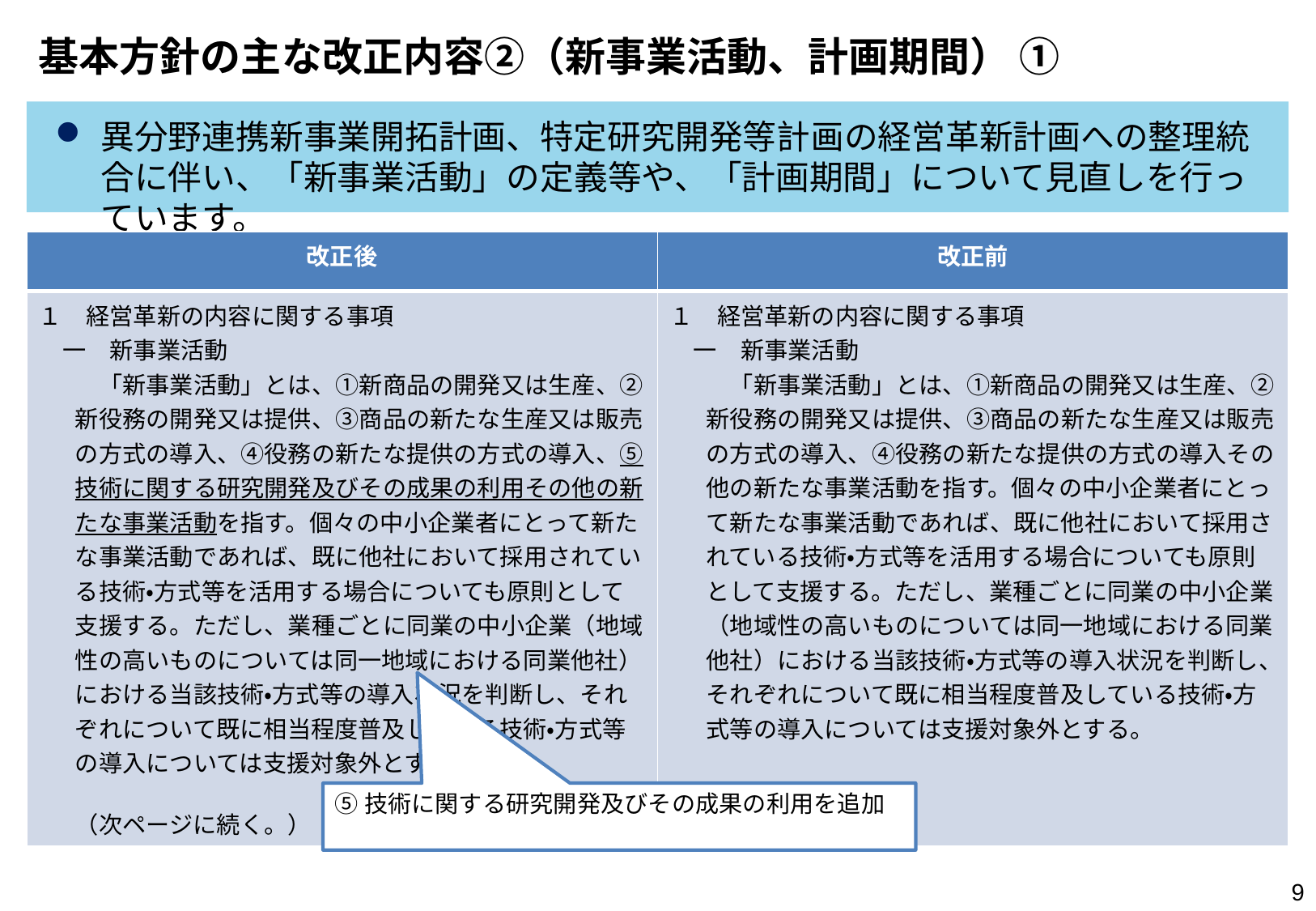

# 基本方針の主な改正内容②（新事業活動、計画期間） ①
異分野連携新事業開拓計画、特定研究開発等計画の経営革新計画への整理統合に伴い、「新事業活動」の定義等や、「計画期間」について見直しを行っています。
| 改正後 | 改正前 |
| --- | --- |
| １　経営革新の内容に関する事項 　一　新事業活動 　「新事業活動」とは、①新商品の開発又は生産、②新役務の開発又は提供、③商品の新たな生産又は販売の方式の導入、④役務の新たな提供の方式の導入、⑤技術に関する研究開発及びその成果の利用その他の新たな事業活動を指す。個々の中小企業者にとって新たな事業活動であれば、既に他社において採用されている技術・方式等を活用する場合についても原則として支援する。ただし、業種ごとに同業の中小企業（地域性の高いものについては同一地域における同業他社）における当該技術・方式等の導入状況を判断し、それぞれについて既に相当程度普及している技術・方式等の導入については支援対象外とする。 （次ページに続く。） | １　経営革新の内容に関する事項 　一　新事業活動 　「新事業活動」とは、①新商品の開発又は生産、②新役務の開発又は提供、③商品の新たな生産又は販売の方式の導入、④役務の新たな提供の方式の導入その他の新たな事業活動を指す。個々の中小企業者にとって新たな事業活動であれば、既に他社において採用されている技術・方式等を活用する場合についても原則として支援する。ただし、業種ごとに同業の中小企業（地域性の高いものについては同一地域における同業他社）における当該技術・方式等の導入状況を判断し、それぞれについて既に相当程度普及している技術・方式等の導入については支援対象外とする。 |
⑤技術に関する研究開発及びその成果の利用を追加
9